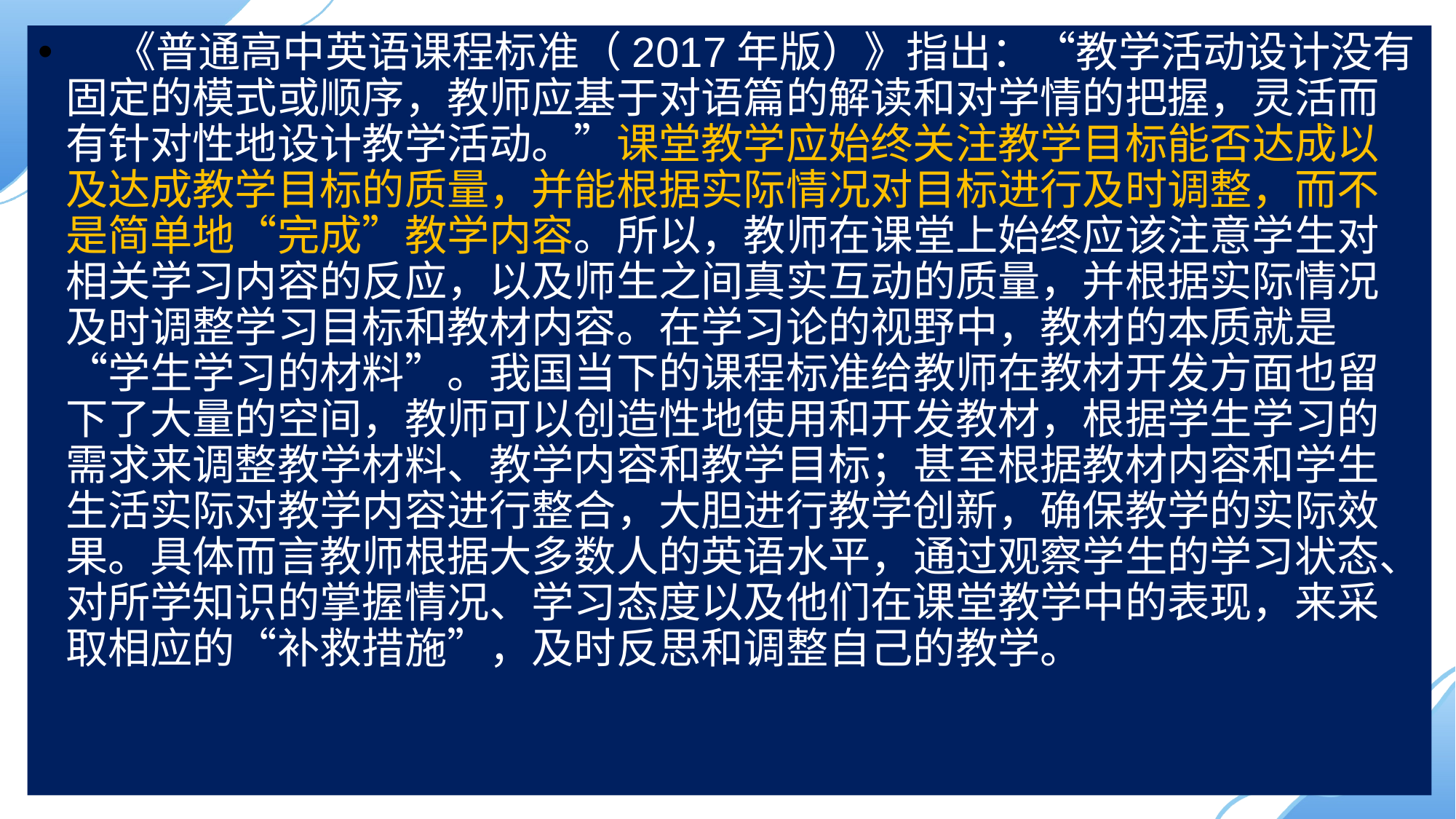

《普通高中英语课程标准（2017年版）》指出：“教学活动设计没有固定的模式或顺序，教师应基于对语篇的解读和对学情的把握，灵活而有针对性地设计教学活动。”课堂教学应始终关注教学目标能否达成以及达成教学目标的质量，并能根据实际情况对目标进行及时调整，而不是简单地“完成”教学内容。所以，教师在课堂上始终应该注意学生对相关学习内容的反应，以及师生之间真实互动的质量，并根据实际情况及时调整学习目标和教材内容。在学习论的视野中，教材的本质就是“学生学习的材料”。我国当下的课程标准给教师在教材开发方面也留下了大量的空间，教师可以创造性地使用和开发教材，根据学生学习的需求来调整教学材料、教学内容和教学目标；甚至根据教材内容和学生生活实际对教学内容进行整合，大胆进行教学创新，确保教学的实际效果。具体而言教师根据大多数人的英语水平，通过观察学生的学习状态、对所学知识的掌握情况、学习态度以及他们在课堂教学中的表现，来采取相应的“补救措施”，及时反思和调整自己的教学。